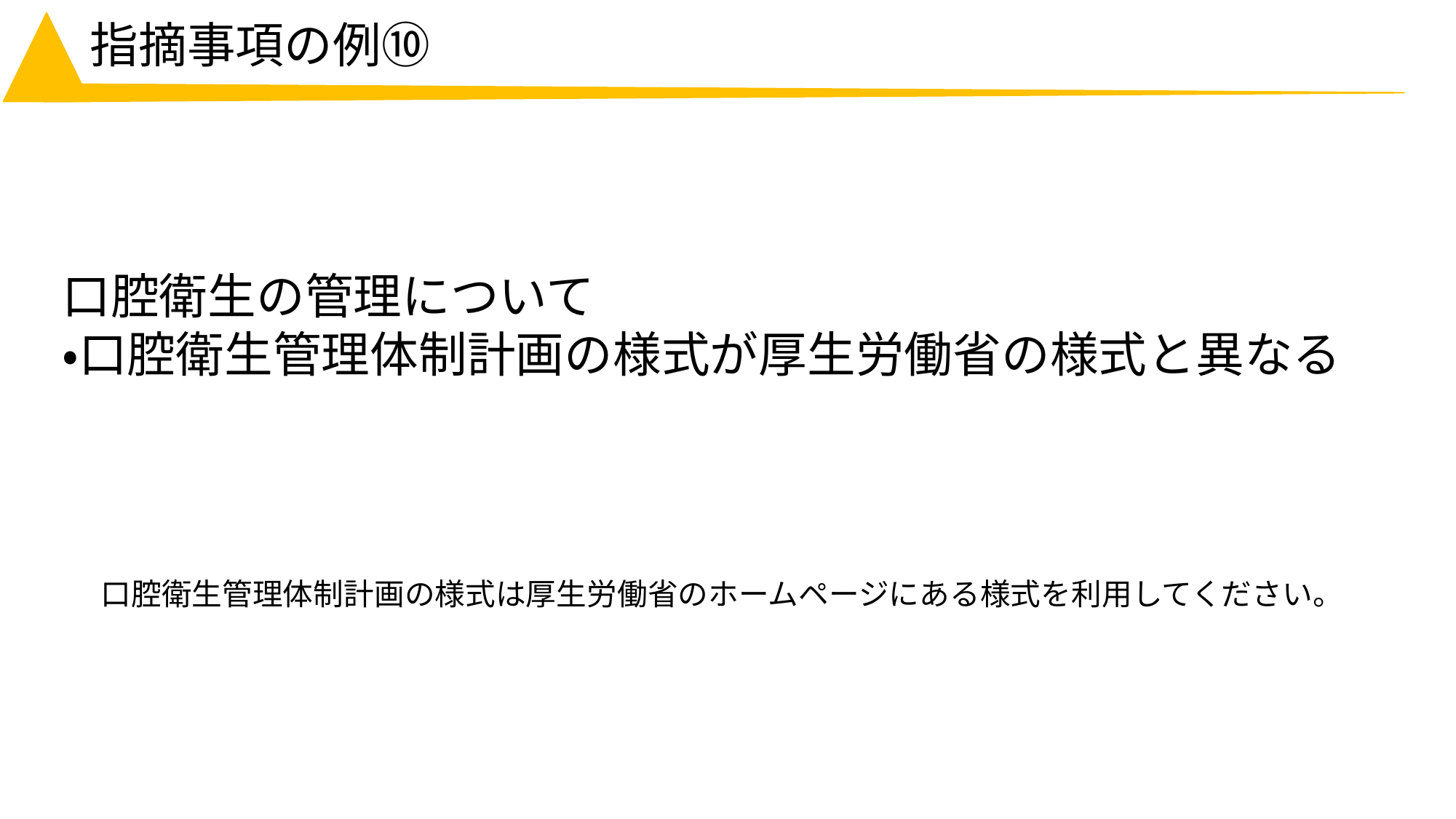

# 指摘事項の例⑩
口腔衛生の管理について
・口腔衛生管理体制計画の様式が厚生労働省の様式と異なる
口腔衛生管理体制計画の様式は厚生労働省のホームページにある様式を利用してください。